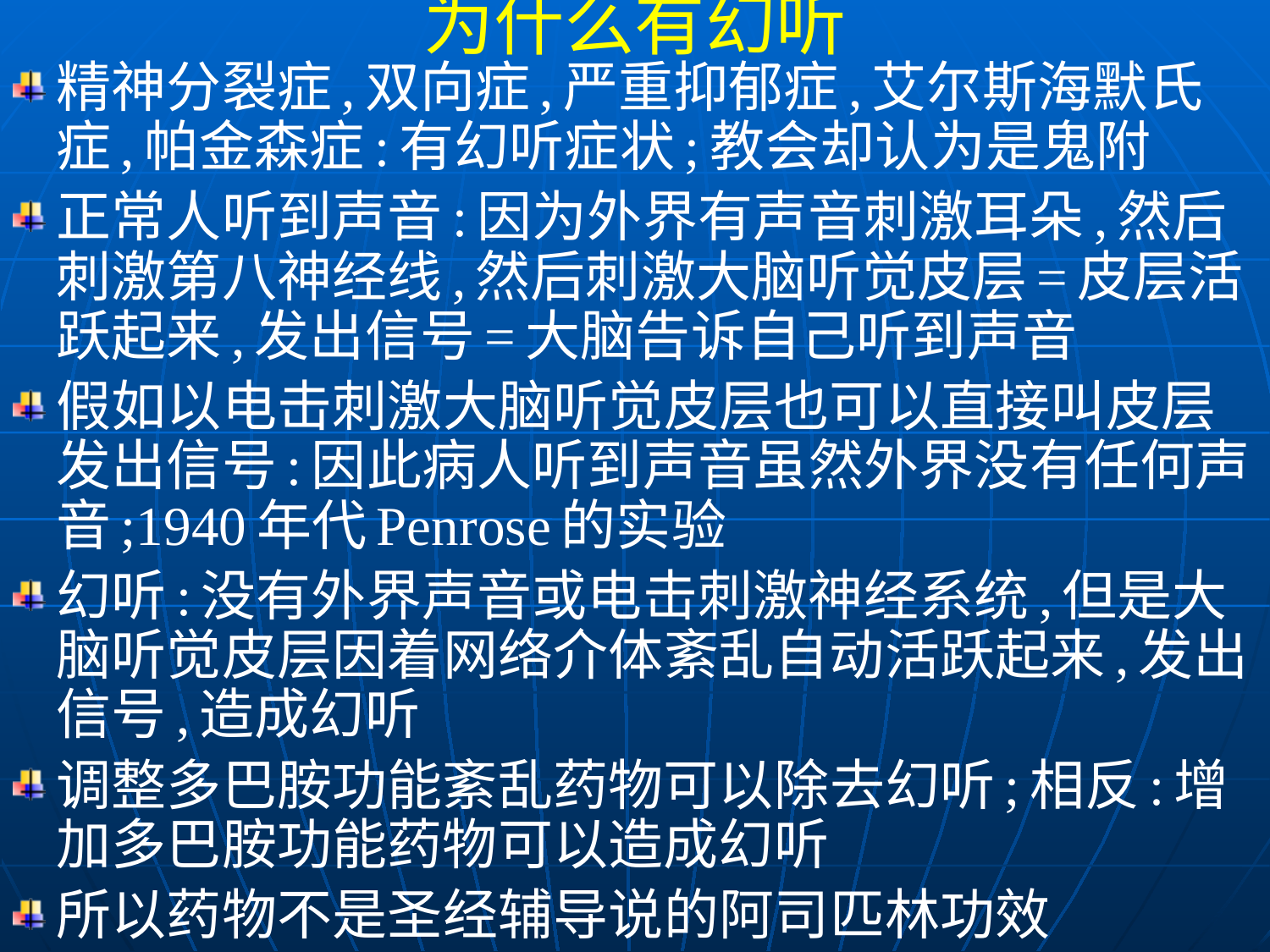

为什么有幻听
精神分裂症,双向症,严重抑郁症,艾尔斯海默氏症,帕金森症:有幻听症状;教会却认为是鬼附
正常人听到声音:因为外界有声音刺激耳朵,然后刺激第八神经线,然后刺激大脑听觉皮层=皮层活跃起来,发出信号=大脑告诉自己听到声音
假如以电击刺激大脑听觉皮层也可以直接叫皮层发出信号:因此病人听到声音虽然外界没有任何声音;1940年代Penrose的实验
幻听:没有外界声音或电击刺激神经系统,但是大脑听觉皮层因着网络介体紊乱自动活跃起来,发出信号,造成幻听
调整多巴胺功能紊乱药物可以除去幻听;相反:增加多巴胺功能药物可以造成幻听
所以药物不是圣经辅导说的阿司匹林功效
幻听不是因为鬼跟他说话,因为多巴胺药物不可能叫鬼说话或不说话